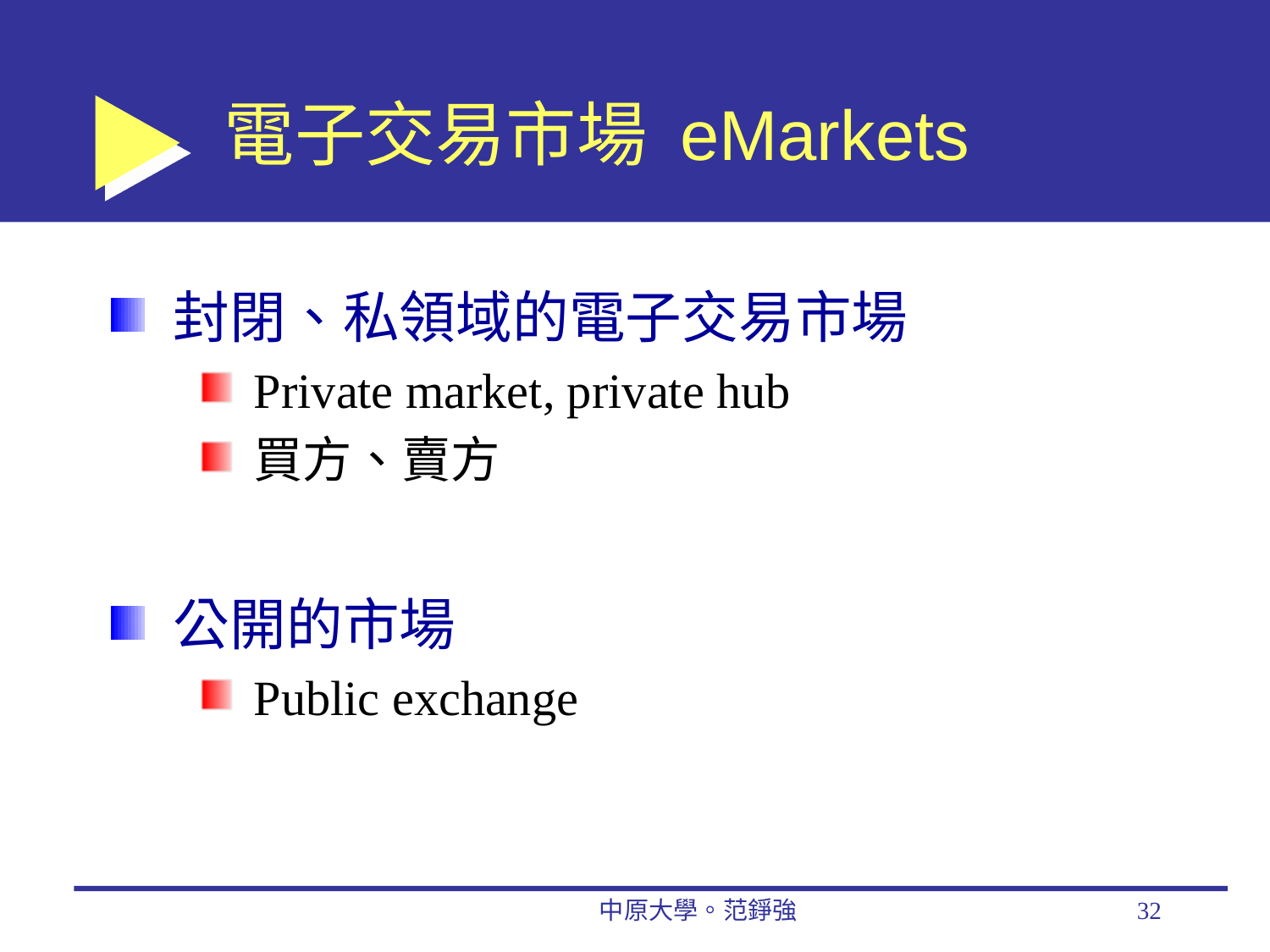

# 電子交易市場 eMarkets
封閉、私領域的電子交易市場
Private market, private hub
買方、賣方

公開的市場
Public exchange
中原大學。范錚強
32